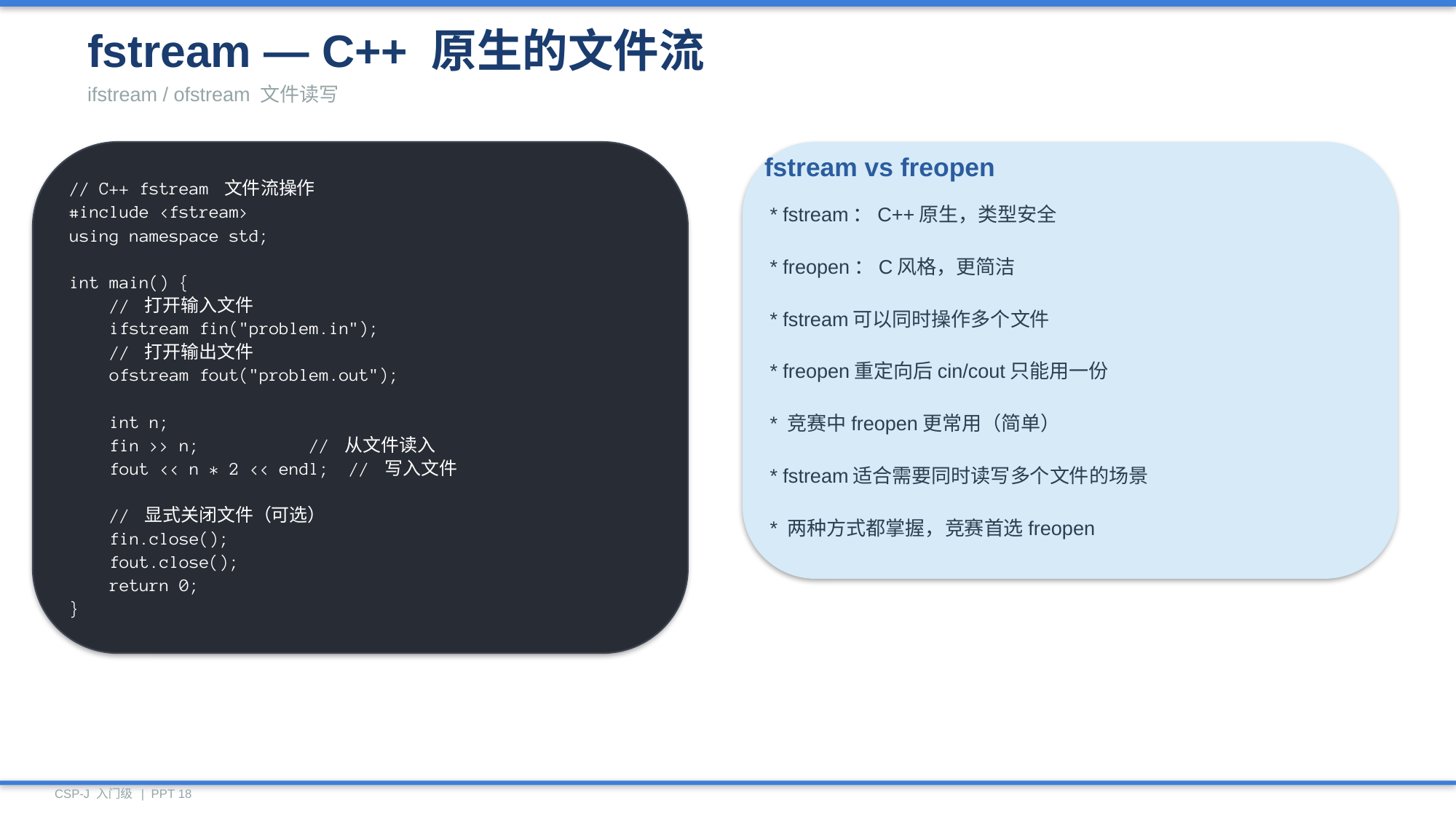

fstream — C++ 原生的文件流
ifstream / ofstream 文件读写
// C++ fstream 文件流操作
#include <fstream>
using namespace std;

int main() {
    // 打开输入文件
    ifstream fin("problem.in");
    // 打开输出文件
    ofstream fout("problem.out");

    int n;
    fin >> n;           // 从文件读入
    fout << n * 2 << endl;  // 写入文件

    // 显式关闭文件（可选）
    fin.close();
    fout.close();
    return 0;
}

fstream vs freopen
* fstream：C++原生，类型安全
* freopen：C风格，更简洁
* fstream可以同时操作多个文件
* freopen重定向后cin/cout只能用一份
* 竞赛中freopen更常用（简单）
* fstream适合需要同时读写多个文件的场景
* 两种方式都掌握，竞赛首选freopen

CSP-J 入门级  |  PPT 18